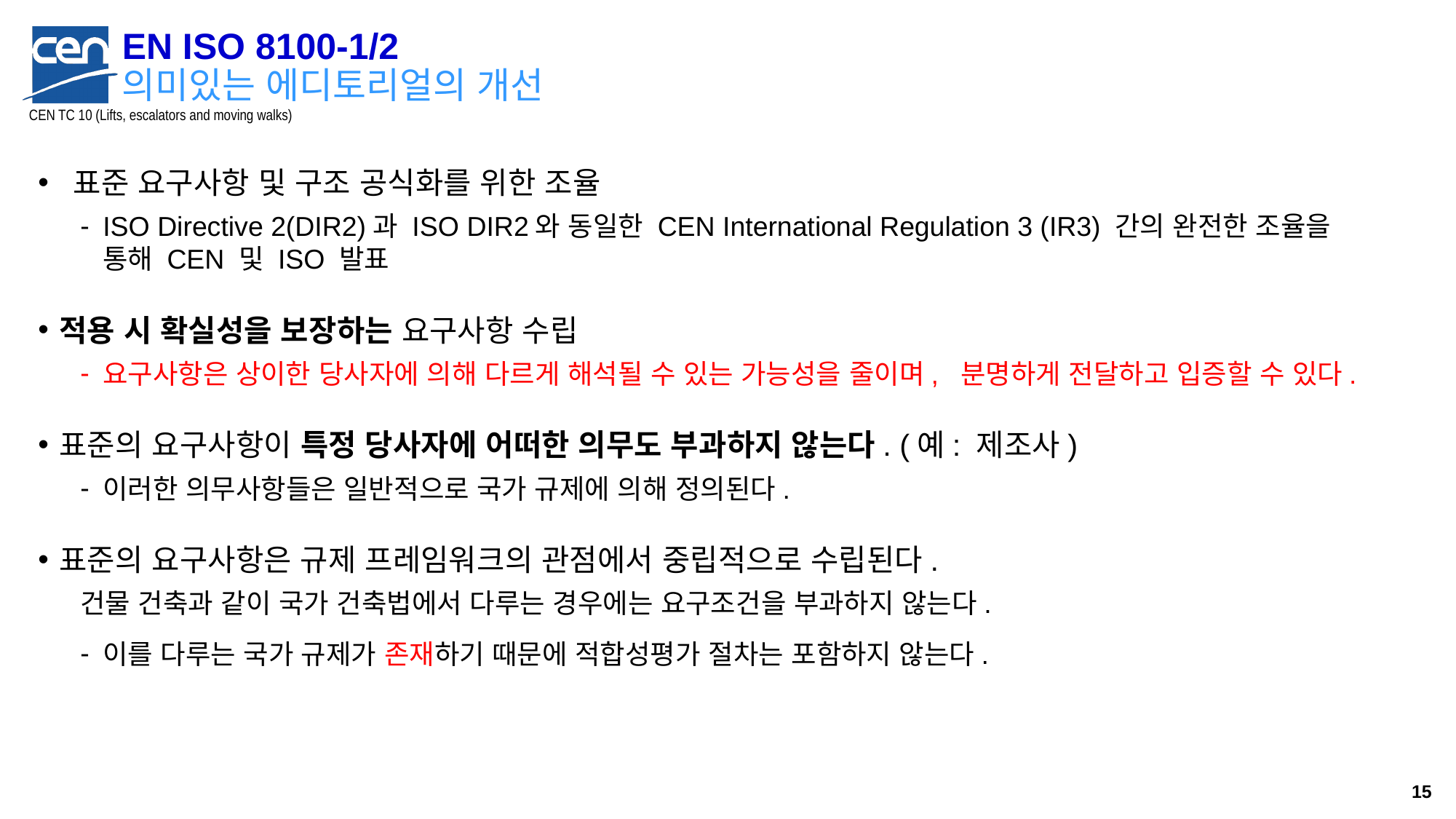

# EN ISO 8100-1/2 의미있는 에디토리얼의 개선
 표준 요구사항 및 구조 공식화를 위한 조율
ISO Directive 2(DIR2)과 ISO DIR2와 동일한 CEN International Regulation 3 (IR3) 간의 완전한 조율을 통해 CEN 및 ISO 발표
적용 시 확실성을 보장하는 요구사항 수립
요구사항은 상이한 당사자에 의해 다르게 해석될 수 있는 가능성을 줄이며,  분명하게 전달하고 입증할 수 있다.
표준의 요구사항이 특정 당사자에 어떠한 의무도 부과하지 않는다. (예: 제조사)
이러한 의무사항들은 일반적으로 국가 규제에 의해 정의된다.
표준의 요구사항은 규제 프레임워크의 관점에서 중립적으로 수립된다.
건물 건축과 같이 국가 건축법에서 다루는 경우에는 요구조건을 부과하지 않는다.
이를 다루는 국가 규제가 존재하기 때문에 적합성평가 절차는 포함하지 않는다.